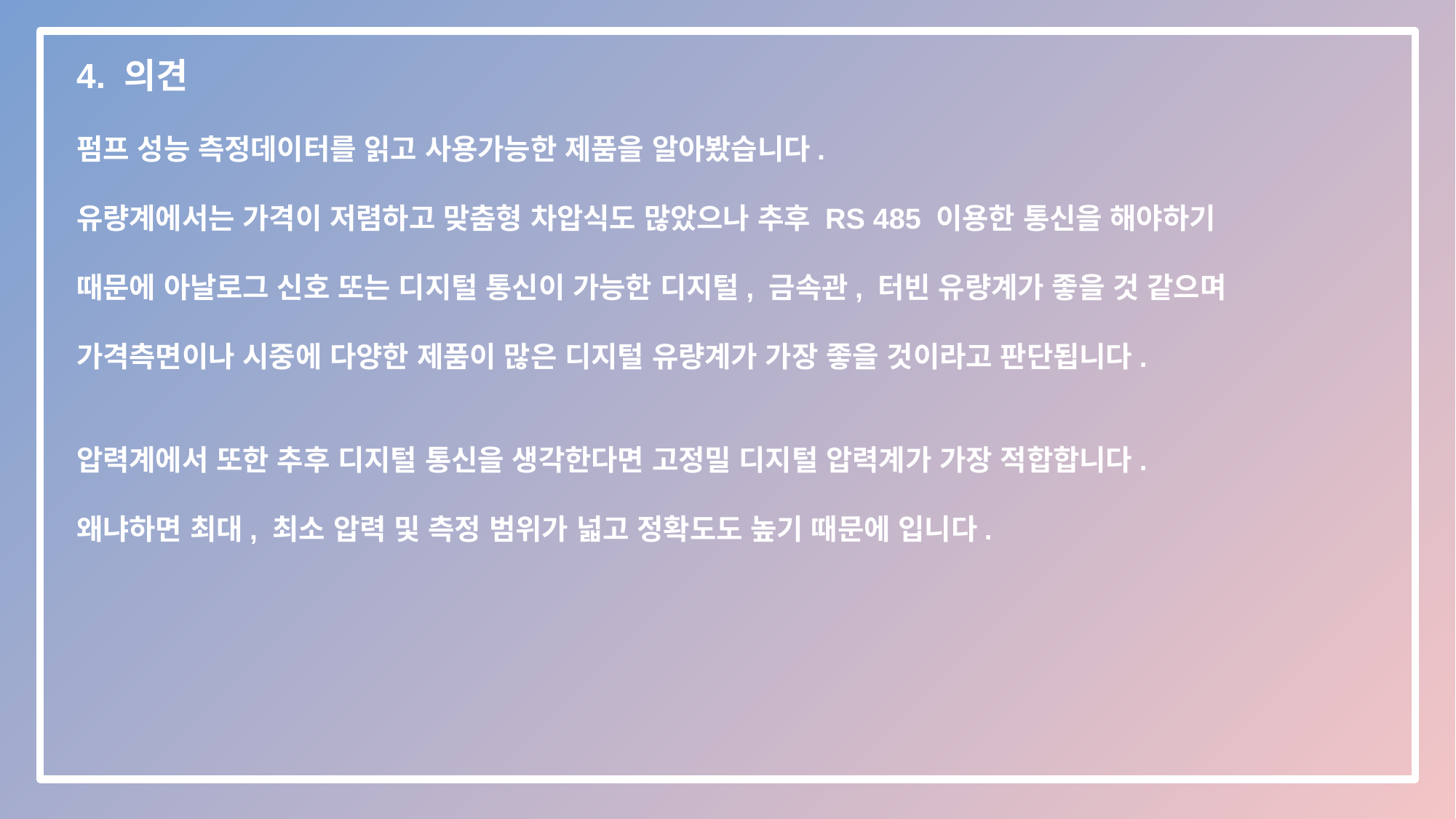

4. 의견
펌프 성능 측정데이터를 읽고 사용가능한 제품을 알아봤습니다.

유량계에서는 가격이 저렴하고 맞춤형 차압식도 많았으나 추후 RS 485 이용한 통신을 해야하기

때문에 아날로그 신호 또는 디지털 통신이 가능한 디지털, 금속관, 터빈 유량계가 좋을 것 같으며

가격측면이나 시중에 다양한 제품이 많은 디지털 유량계가 가장 좋을 것이라고 판단됩니다.

압력계에서 또한 추후 디지털 통신을 생각한다면 고정밀 디지털 압력계가 가장 적합합니다.

왜냐하면 최대, 최소 압력 및 측정 범위가 넓고 정확도도 높기 때문에 입니다.